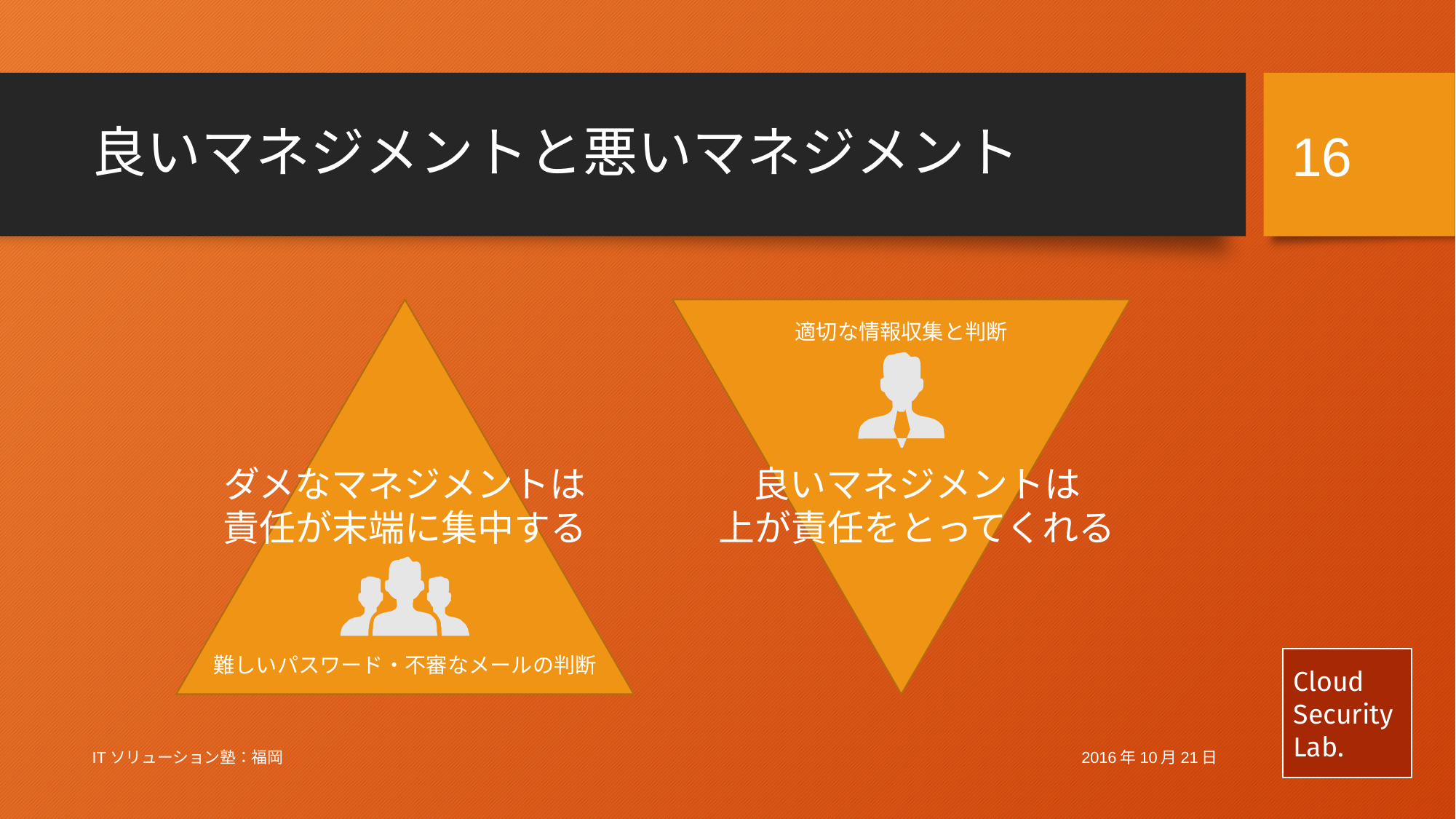

16
# 良いマネジメントと悪いマネジメント

適切な情報収集と判断

ダメなマネジメントは
責任が末端に集中する
良いマネジメントは
上が責任をとってくれる

難しいパスワード・不審なメールの判断
2016年10月21日
ITソリューション塾：福岡